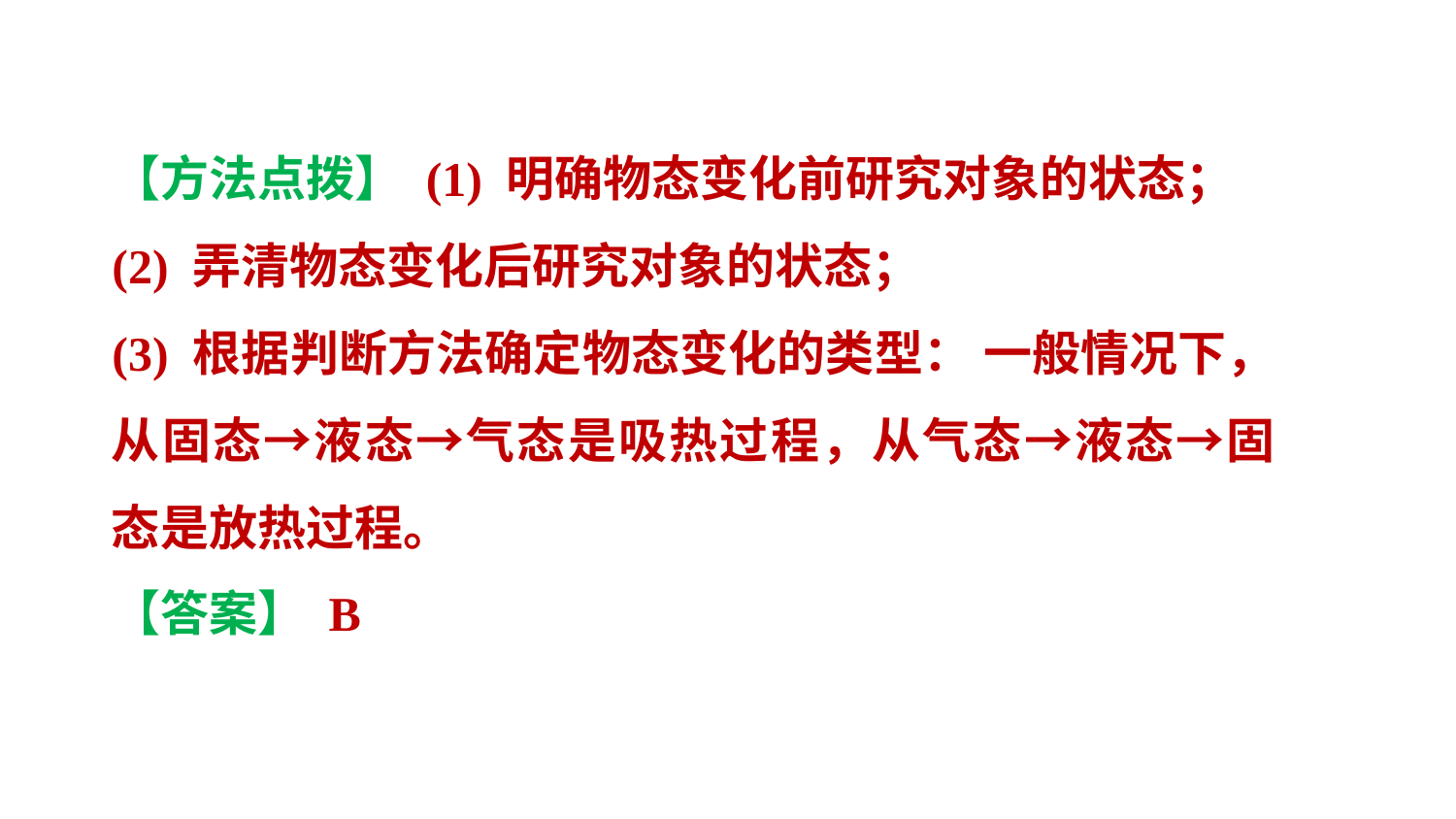

【方法点拨】 (1) 明确物态变化前研究对象的状态；
(2) 弄清物态变化后研究对象的状态；
(3) 根据判断方法确定物态变化的类型： 一般情况下，从固态→液态→气态是吸热过程，从气态→液态→固态是放热过程。
【答案】 B